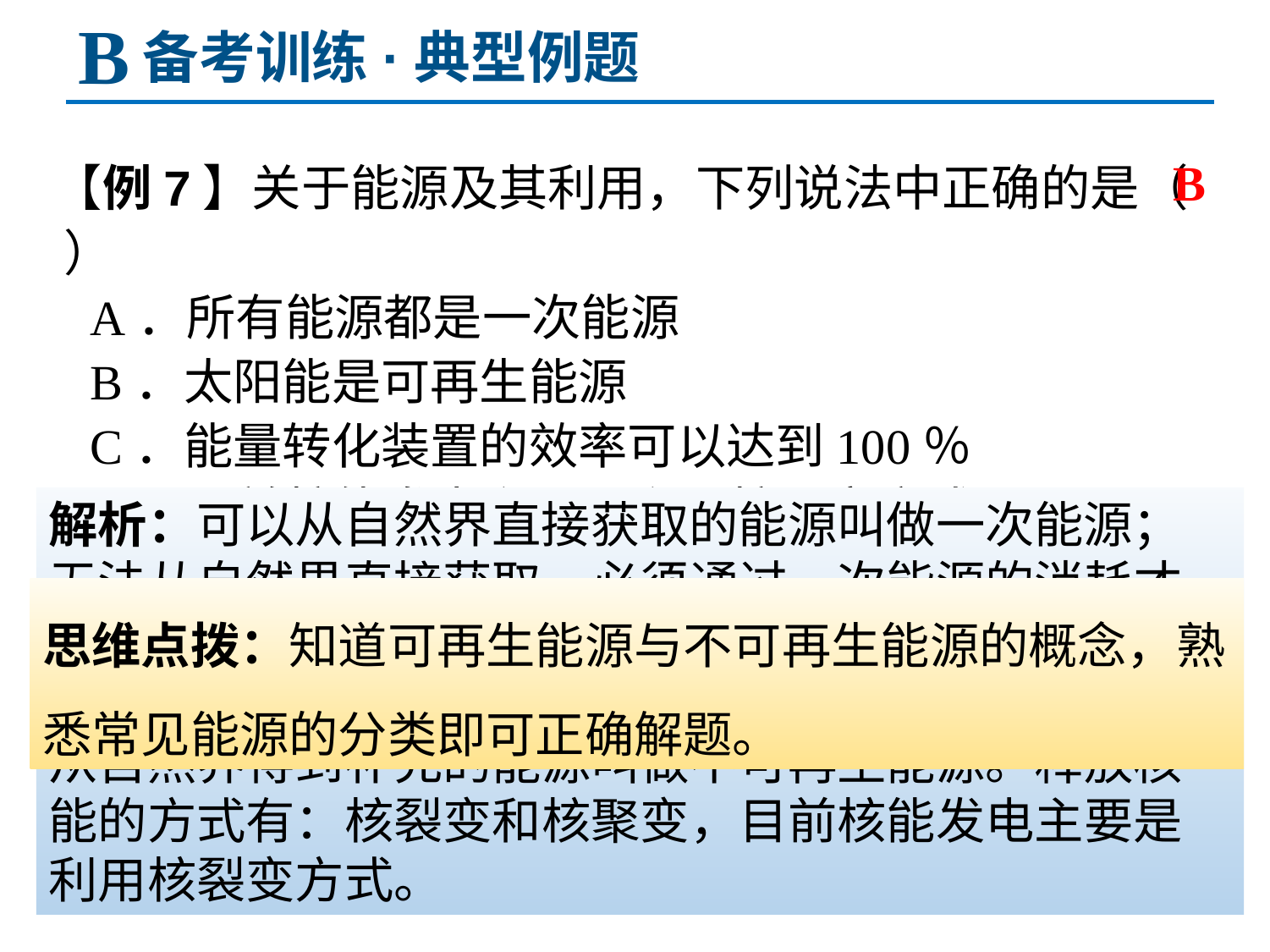

B
备考训练·典型例题
【例7】关于能源及其利用，下列说法中正确的是（  ）
   A．所有能源都是一次能源
   B．太阳能是可再生能源
   C．能量转化装置的效率可以达到100％
   D．目前核能发电主要是利用核聚变方式
B
解析：可以从自然界直接获取的能源叫做一次能源；无法从自然界直接获取，必须通过一次能源的消耗才能得到的能源，叫做二次能源；可以在自然界里源源不断地得到的能源叫做可再生能源；不可以在短期内从自然界得到补充的能源叫做不可再生能源。释放核能的方式有：核裂变和核聚变，目前核能发电主要是利用核裂变方式。
思维点拨：知道可再生能源与不可再生能源的概念，熟悉常见能源的分类即可正确解题。